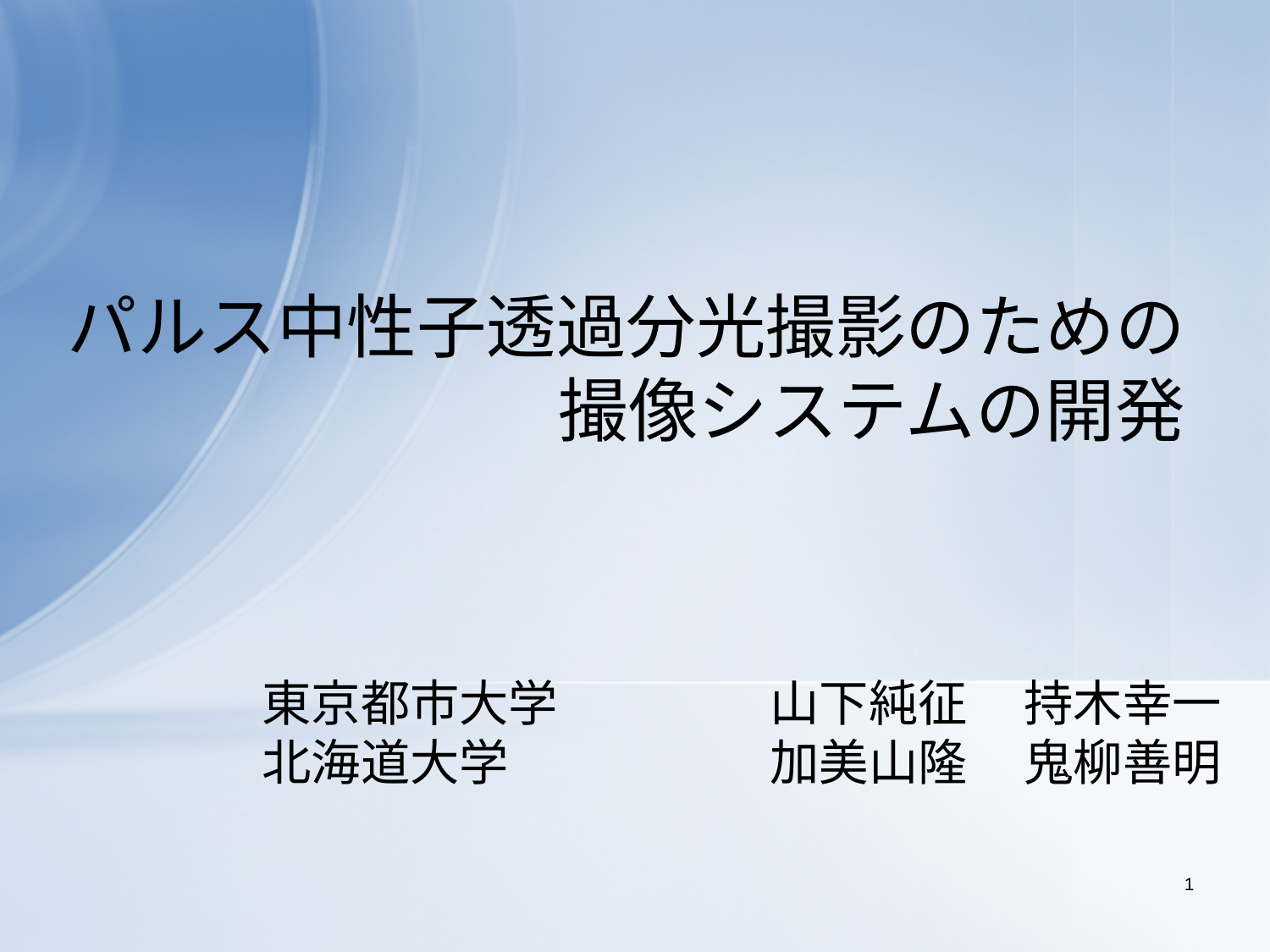

# パルス中性子透過分光撮影のための 撮像システムの開発
東京都市大学		山下純征	持木幸一
北海道大学			加美山隆	鬼柳善明

1